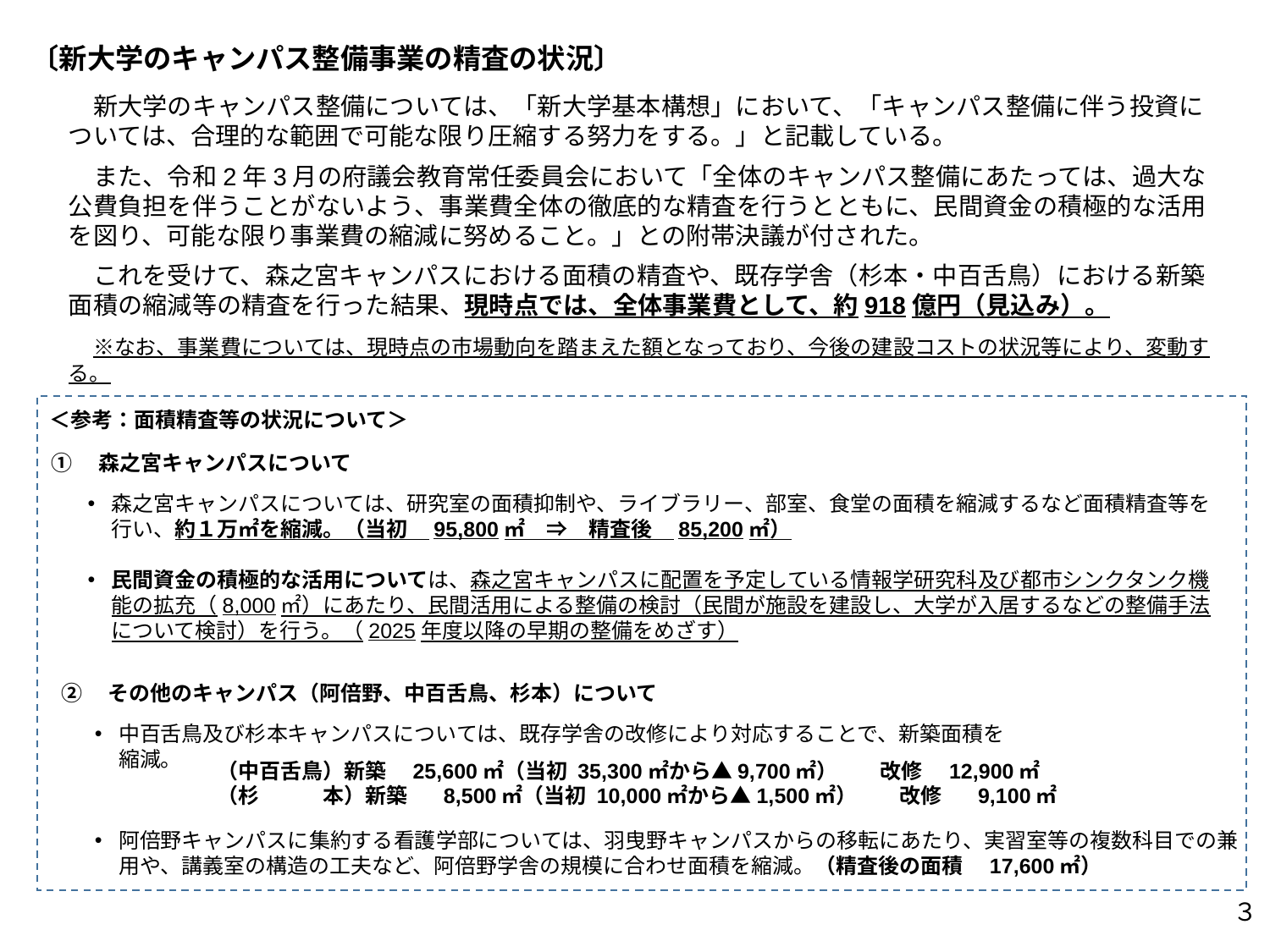

〔新大学のキャンパス整備事業の精査の状況〕
　新大学のキャンパス整備については、「新大学基本構想」において、「キャンパス整備に伴う投資については、合理的な範囲で可能な限り圧縮する努力をする。」と記載している。
　また、令和2年3月の府議会教育常任委員会において「全体のキャンパス整備にあたっては、過大な公費負担を伴うことがないよう、事業費全体の徹底的な精査を行うとともに、民間資金の積極的な活用を図り、可能な限り事業費の縮減に努めること。」との附帯決議が付された。
　これを受けて、森之宮キャンパスにおける面積の精査や、既存学舎（杉本・中百舌鳥）における新築面積の縮減等の精査を行った結果、現時点では、全体事業費として、約918億円（見込み）。
　※なお、事業費については、現時点の市場動向を踏まえた額となっており、今後の建設コストの状況等により、変動する。

＜参考：面積精査等の状況について＞
①　森之宮キャンパスについて
森之宮キャンパスについては、研究室の面積抑制や、ライブラリー、部室、食堂の面積を縮減するなど面積精査等を行い、約１万㎡を縮減。（当初　95,800㎡　⇒　精査後　85,200㎡）
民間資金の積極的な活用については、森之宮キャンパスに配置を予定している情報学研究科及び都市シンクタンク機能の拡充（8,000㎡）にあたり、民間活用による整備の検討（民間が施設を建設し、大学が入居するなどの整備手法について検討）を行う。（2025年度以降の早期の整備をめざす）
②　その他のキャンパス（阿倍野、中百舌鳥、杉本）について
阿倍野キャンパスに集約する看護学部については、羽曳野キャンパスからの移転にあたり、実習室等の複数科目での兼用や、講義室の構造の工夫など、阿倍野学舎の規模に合わせ面積を縮減。（精査後の面積　17,600㎡）
中百舌鳥及び杉本キャンパスについては、既存学舎の改修により対応することで、新築面積を縮減。
（中百舌鳥）新築　25,600㎡（当初 35,300㎡から▲9,700㎡）　　改修　12,900㎡
（杉　　　本）新築　  8,500㎡（当初 10,000㎡から▲1,500㎡）　　改修　  9,100㎡
３